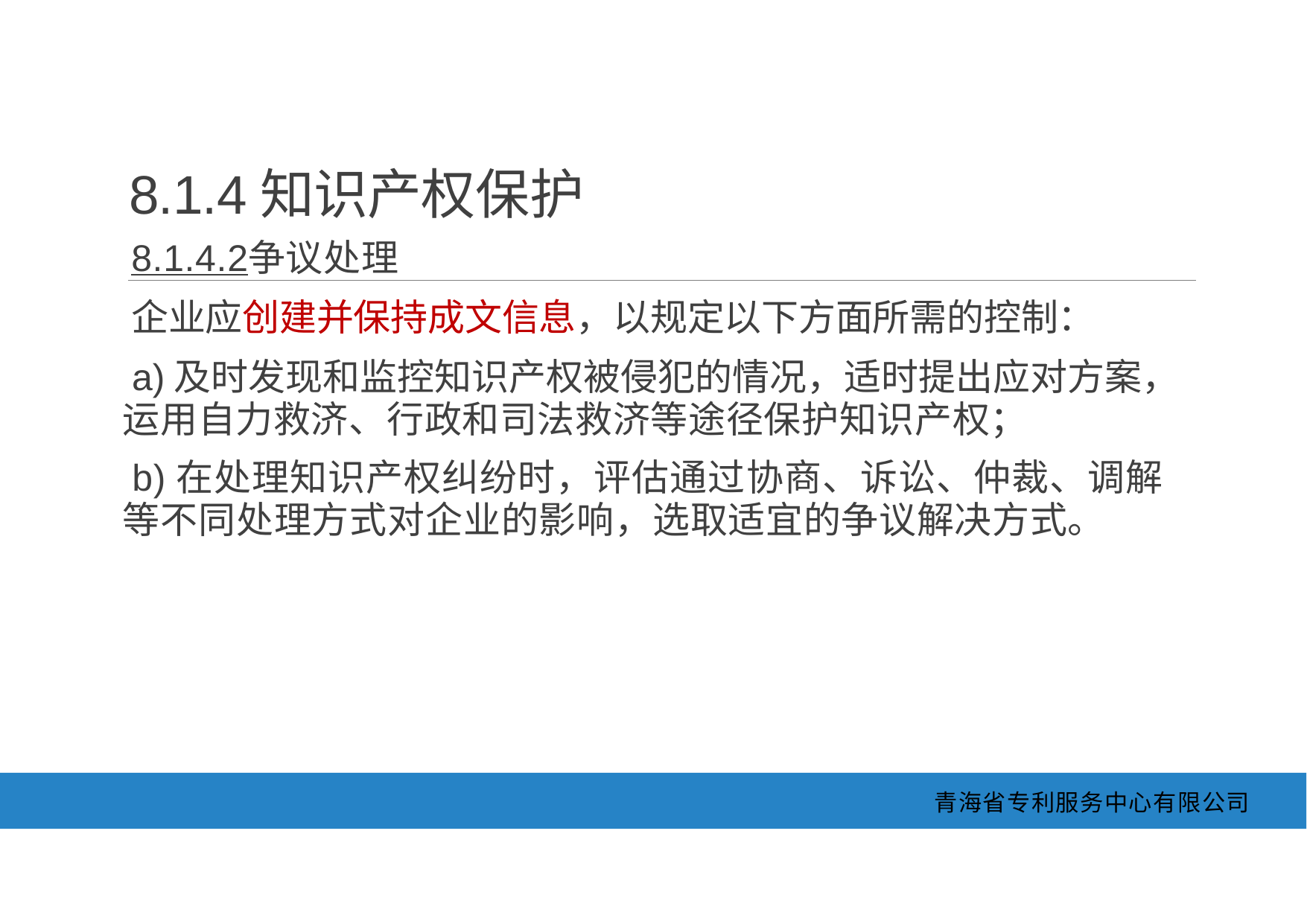

8.1.4知识产权保护
8.1.4.2争议处理

企业应创建并保持成文信息，以规定以下方面所需的控制：
a)及时发现和监控知识产权被侵犯的情况，适时提出应对方案， 运用自力救济、行政和司法救济等途径保护知识产权；

b)在处理知识产权纠纷时，评估通过协商、诉讼、仲裁、调解  等不同处理方式对企业的影响，选取适宜的争议解决方式。

青海省专利服务中心有限公司